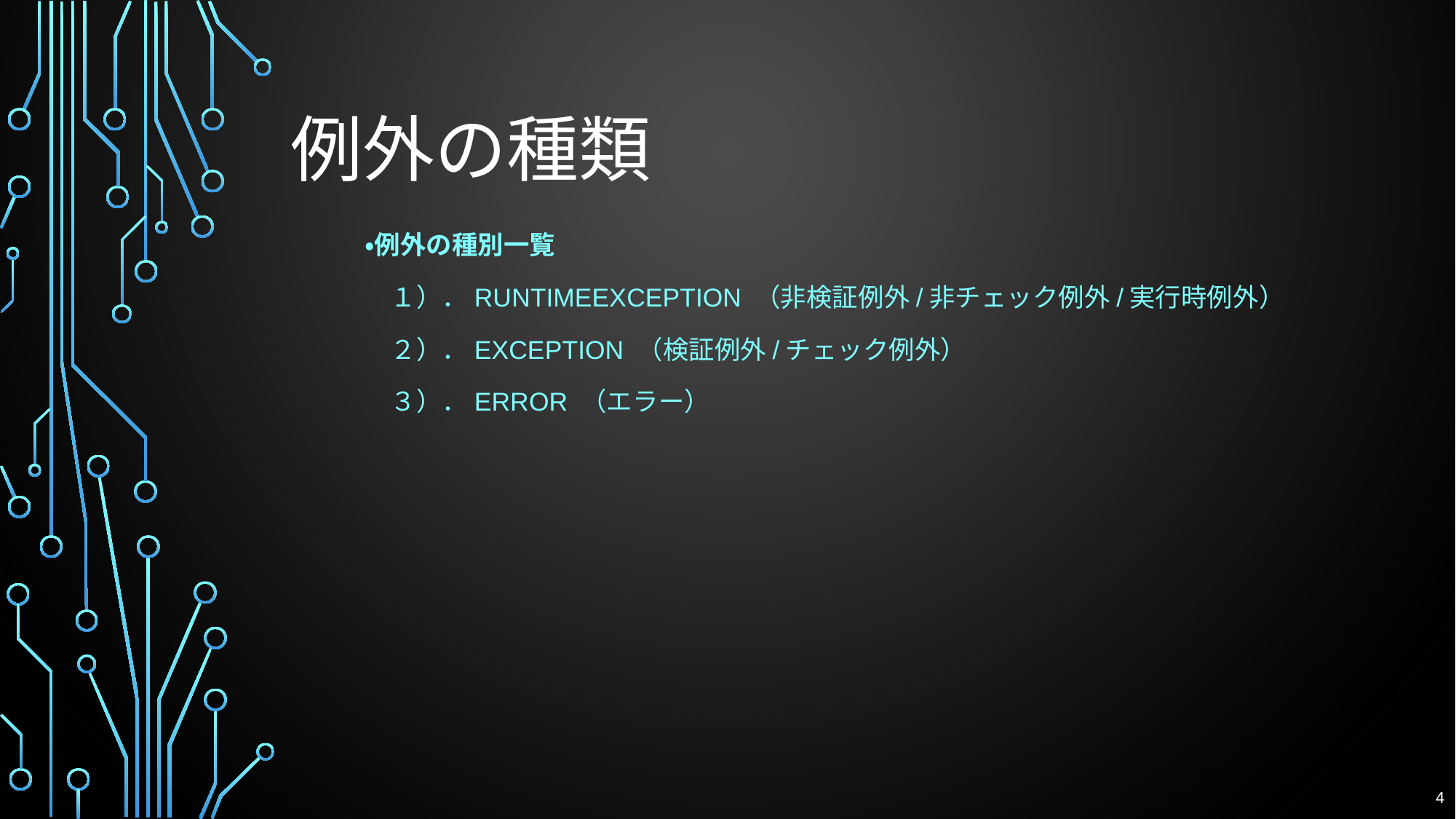

# 例外の種類
・例外の種別一覧
　１）．RuntimeException （非検証例外/非チェック例外/実行時例外）
　２）．Exception （検証例外/チェック例外）
　３）．Error （エラー）
4